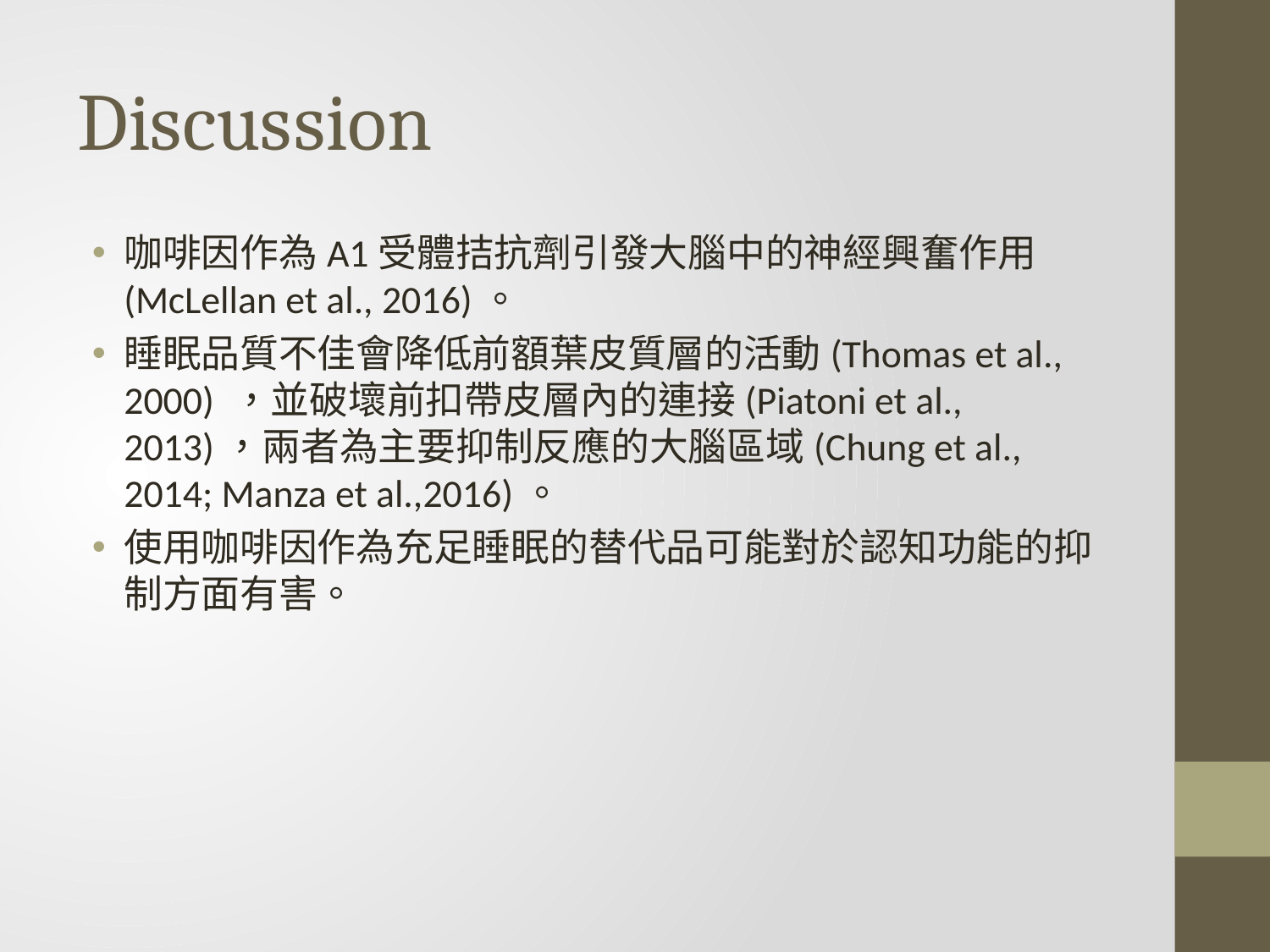

# Discussion
咖啡因作為A1受體拮抗劑引發大腦中的神經興奮作用(McLellan et al., 2016)。
睡眠品質不佳會降低前額葉皮質層的活動(Thomas et al., 2000) ，並破壞前扣帶皮層內的連接(Piatoni et al., 2013)，兩者為主要抑制反應的大腦區域(Chung et al., 2014; Manza et al.,2016)。
使用咖啡因作為充足睡眠的替代品可能對於認知功能的抑制方面有害。